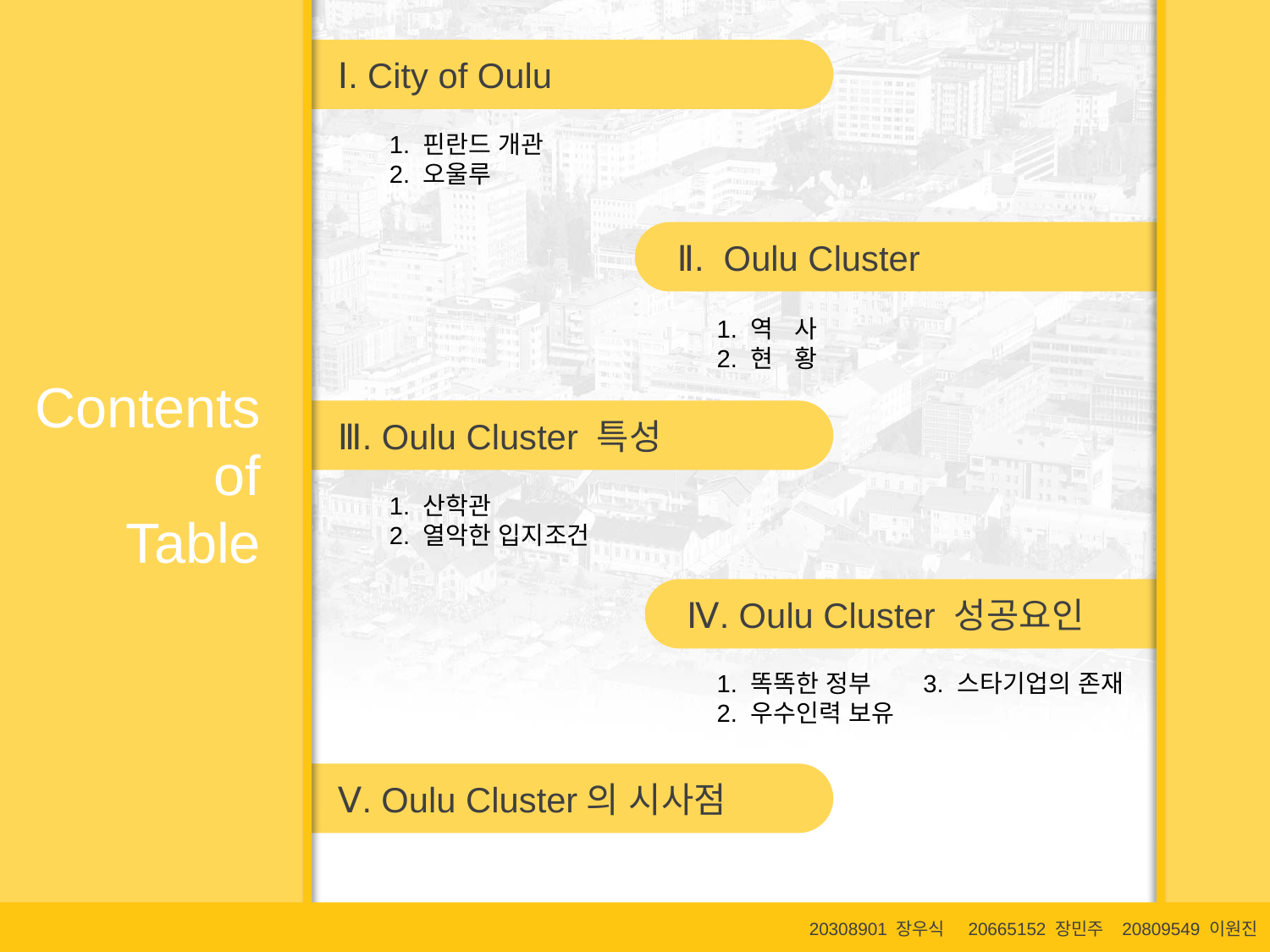

Ⅰ. City of Oulu
1. 핀란드 개관
2. 오울루
  Ⅱ.  Oulu Cluster
1. 역   사
2. 현   황
Contents
of
 Table
            Ⅲ. Oulu Cluster 특성
1. 산학관
2. 열악한 입지조건
  Ⅳ. Oulu Cluster 성공요인
1. 똑똑한 정부
2. 우수인력 보유
3. 스타기업의 존재

            Ⅴ. Oulu Cluster의 시사점
20308901 장우식    20665152 장민주   20809549 이원진